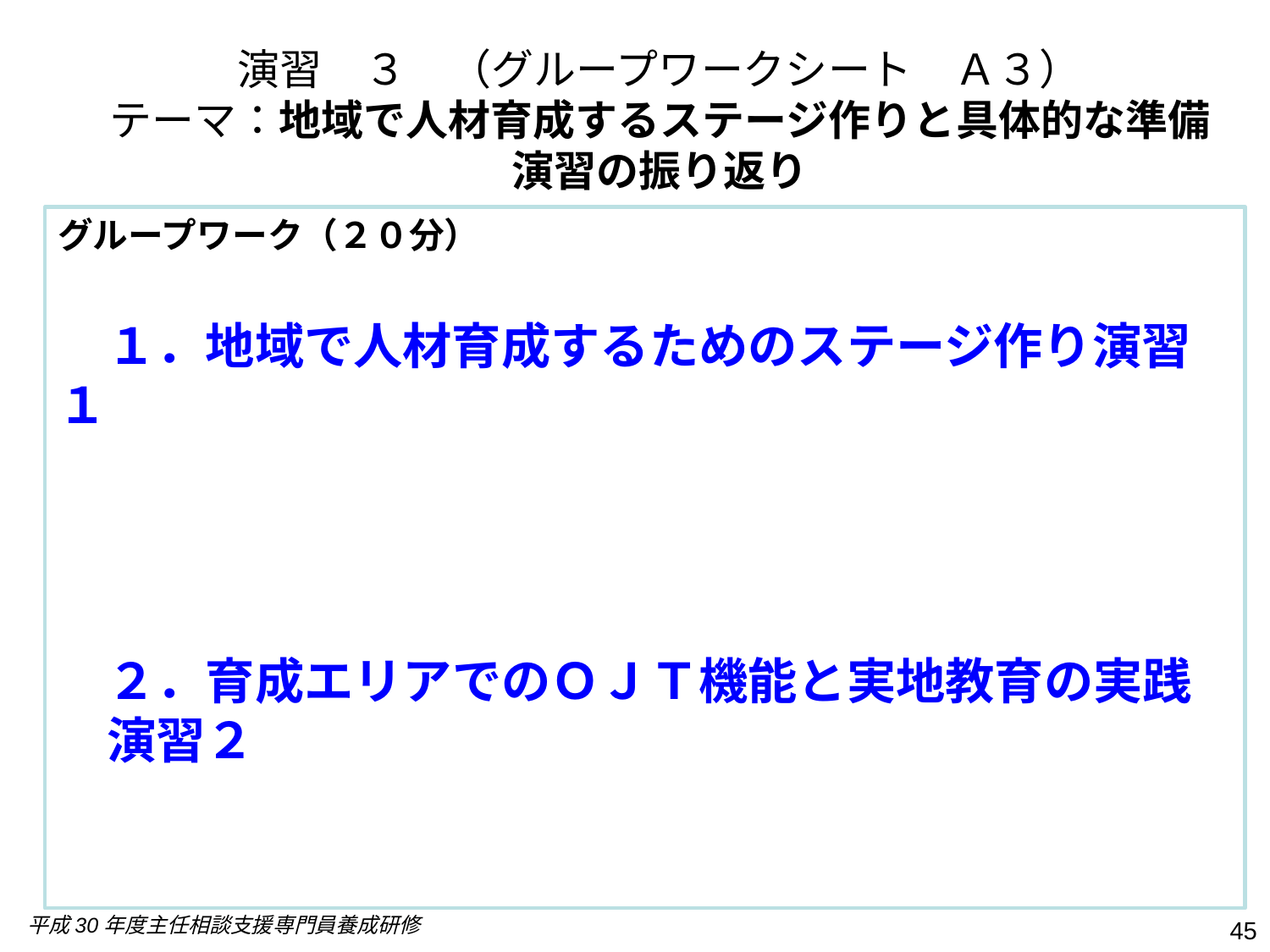

演習　３　（グループワークシート　Ａ３）
テーマ：地域で人材育成するステージ作りと具体的な準備演習の振り返り
グループワーク（２０分）

　１．地域で人材育成するためのステージ作り演習１

　２．育成エリアでのＯＪＴ機能と実地教育の実践　演習２

平成30年度主任相談支援専門員養成研修
45